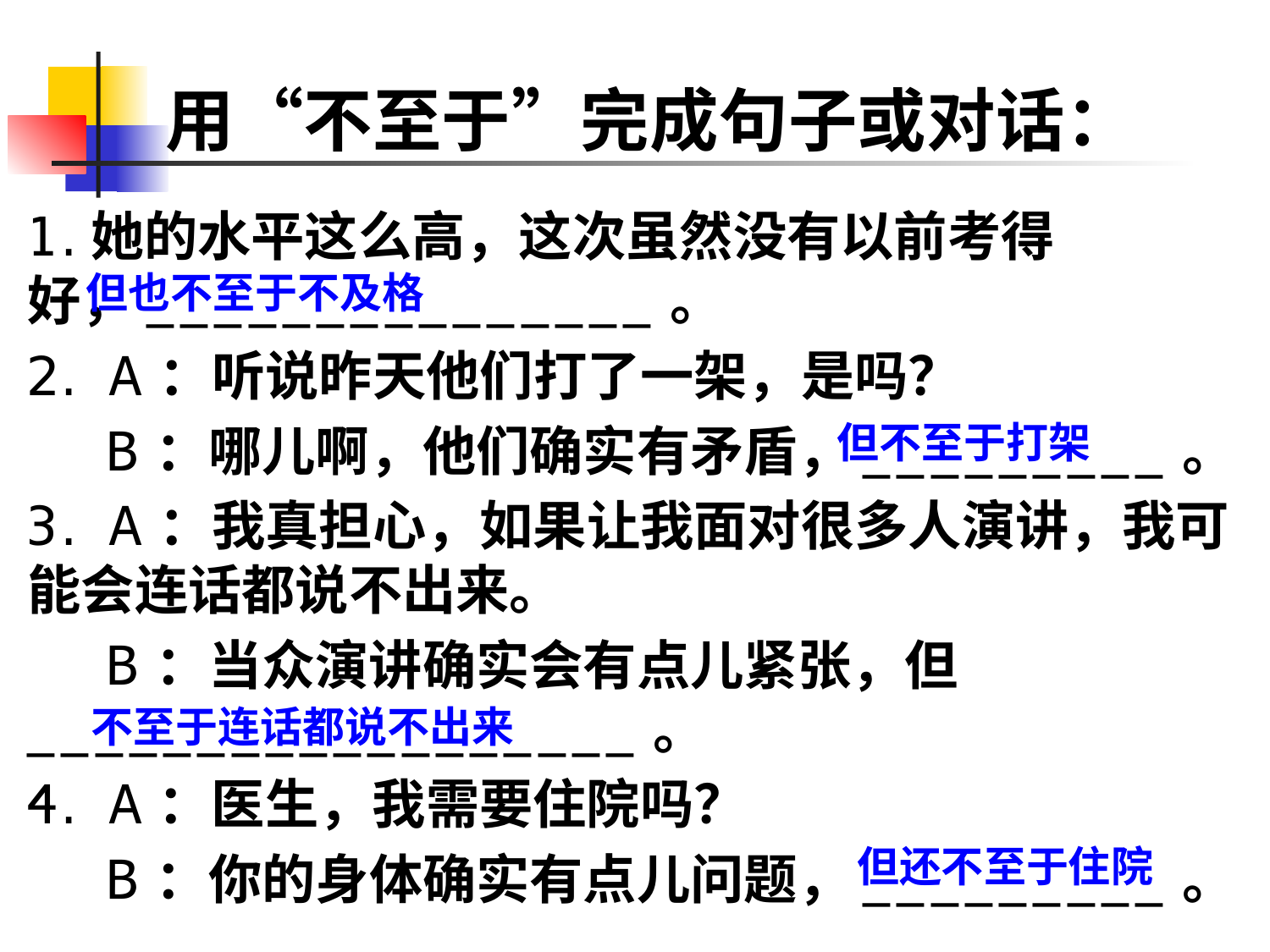

# 用“不至于”完成句子或对话：
1.她的水平这么高，这次虽然没有以前考得好，_______________。
2.  A：听说昨天他们打了一架，是吗？
     B：哪儿啊，他们确实有矛盾，_________。
3.  A：我真担心，如果让我面对很多人演讲，我可能会连话都说不出来。
     B：当众演讲确实会有点儿紧张，但__________________。
4.  A：医生，我需要住院吗？
     B：你的身体确实有点儿问题，_________。
但也不至于不及格
但不至于打架
不至于连话都说不出来
但还不至于住院